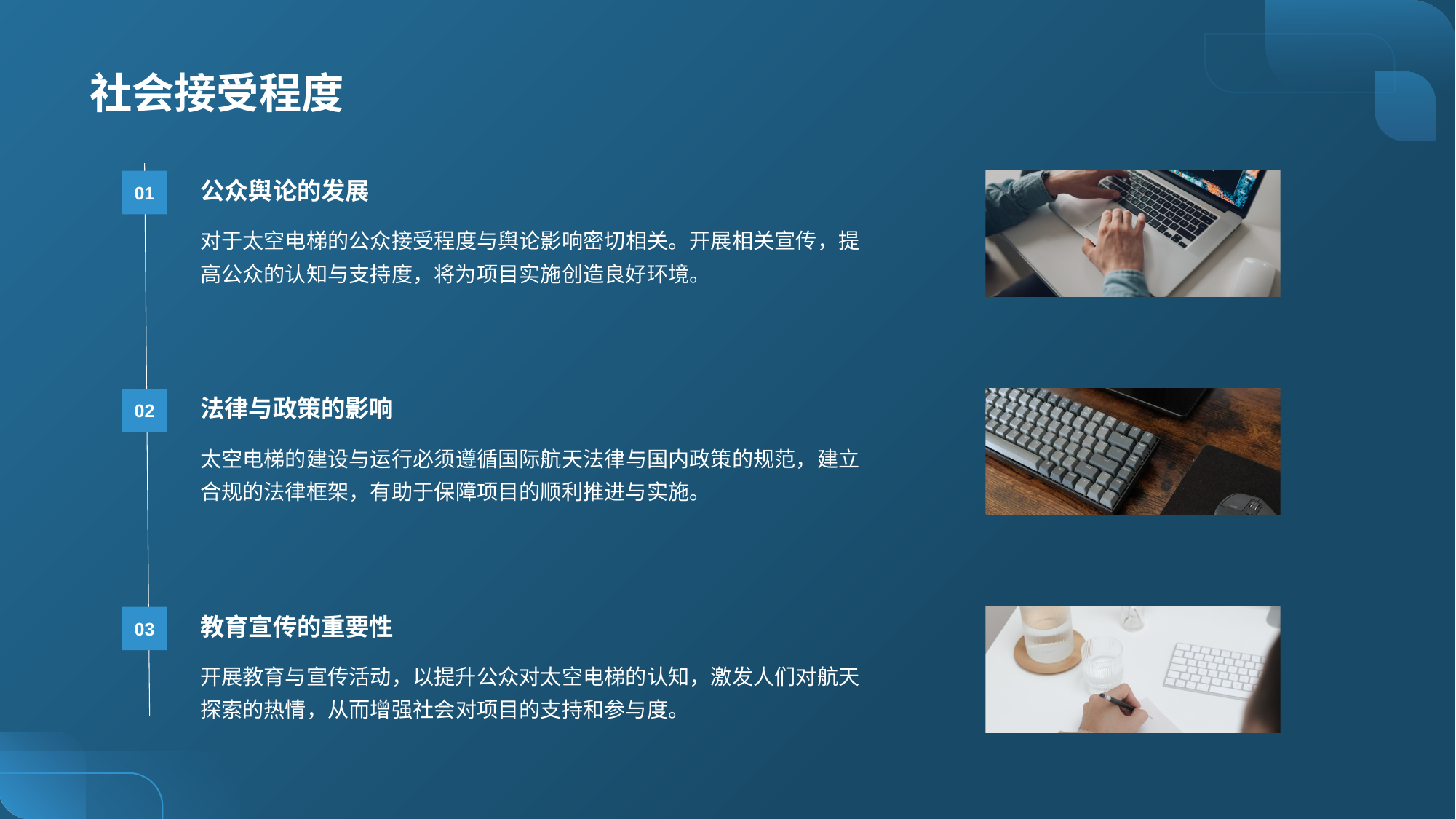

# 社会接受程度
公众舆论的发展

01
对于太空电梯的公众接受程度与舆论影响密切相关。开展相关宣传，提高公众的认知与支持度，将为项目实施创造良好环境。
法律与政策的影响

02
太空电梯的建设与运行必须遵循国际航天法律与国内政策的规范，建立合规的法律框架，有助于保障项目的顺利推进与实施。
教育宣传的重要性

03
开展教育与宣传活动，以提升公众对太空电梯的认知，激发人们对航天探索的热情，从而增强社会对项目的支持和参与度。